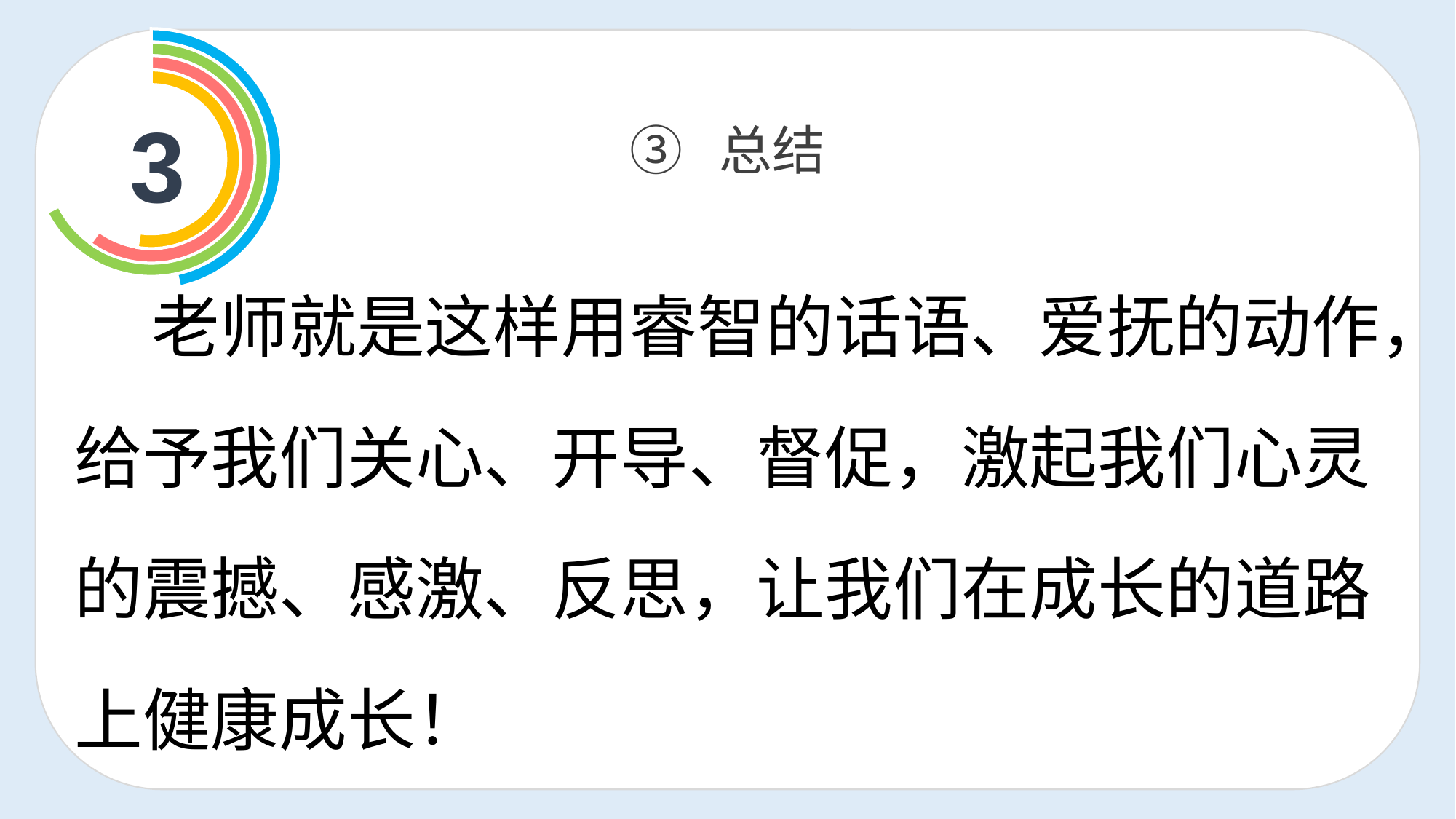

3

③  总结
    老师就是这样用睿智的话语、爱抚的动作，给予我们关心、开导、督促，激起我们心灵的震撼、感激、反思，让我们在成长的道路上健康成长！